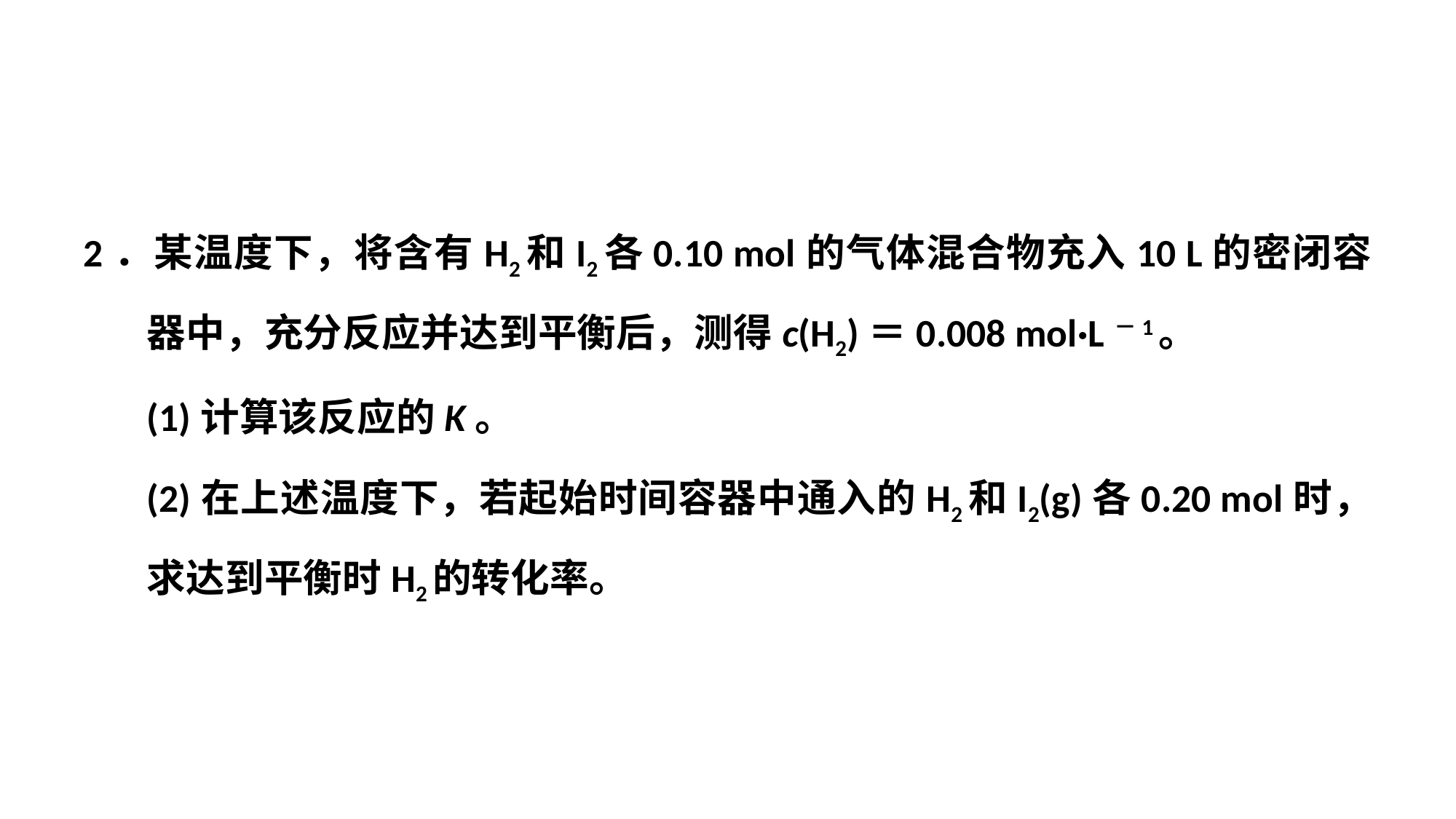

2．某温度下，将含有H2和I2各0.10 mol的气体混合物充入10 L的密闭容器中，充分反应并达到平衡后，测得c(H2)＝0.008 mol·L－1。
(1)计算该反应的K。
(2)在上述温度下，若起始时间容器中通入的H2和I2(g)各0.20 mol时，求达到平衡时H2的转化率。